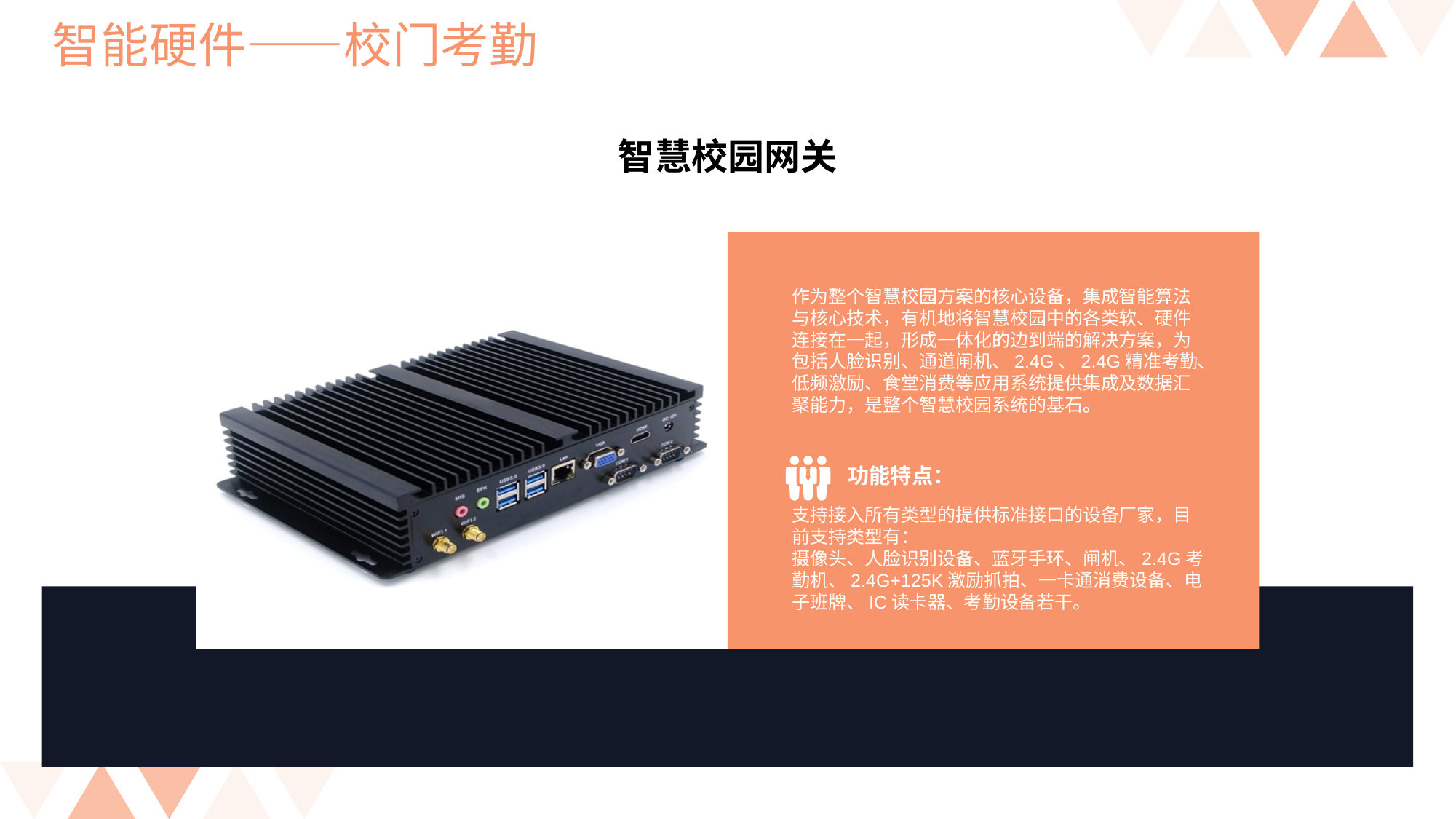

智能硬件——校门考勤
智慧校园网关

作为整个智慧校园方案的核心设备，集成智能算法与核心技术，有机地将智慧校园中的各类软、硬件连接在一起，形成一体化的边到端的解决方案，为包括人脸识别、通道闸机、2.4G、2.4G精准考勤、低频激励、食堂消费等应用系统提供集成及数据汇聚能力，是整个智慧校园系统的基石。
功能特点：

支持接⼊所有类型的提供标准接⼝的设备⼚家，目前支持类型有：
摄像头、人脸识别设备、蓝牙手环、闸机、2.4G考勤机、2.4G+125K激励抓拍、一卡通消费设备、电子班牌、IC读卡器、考勤设备若干。